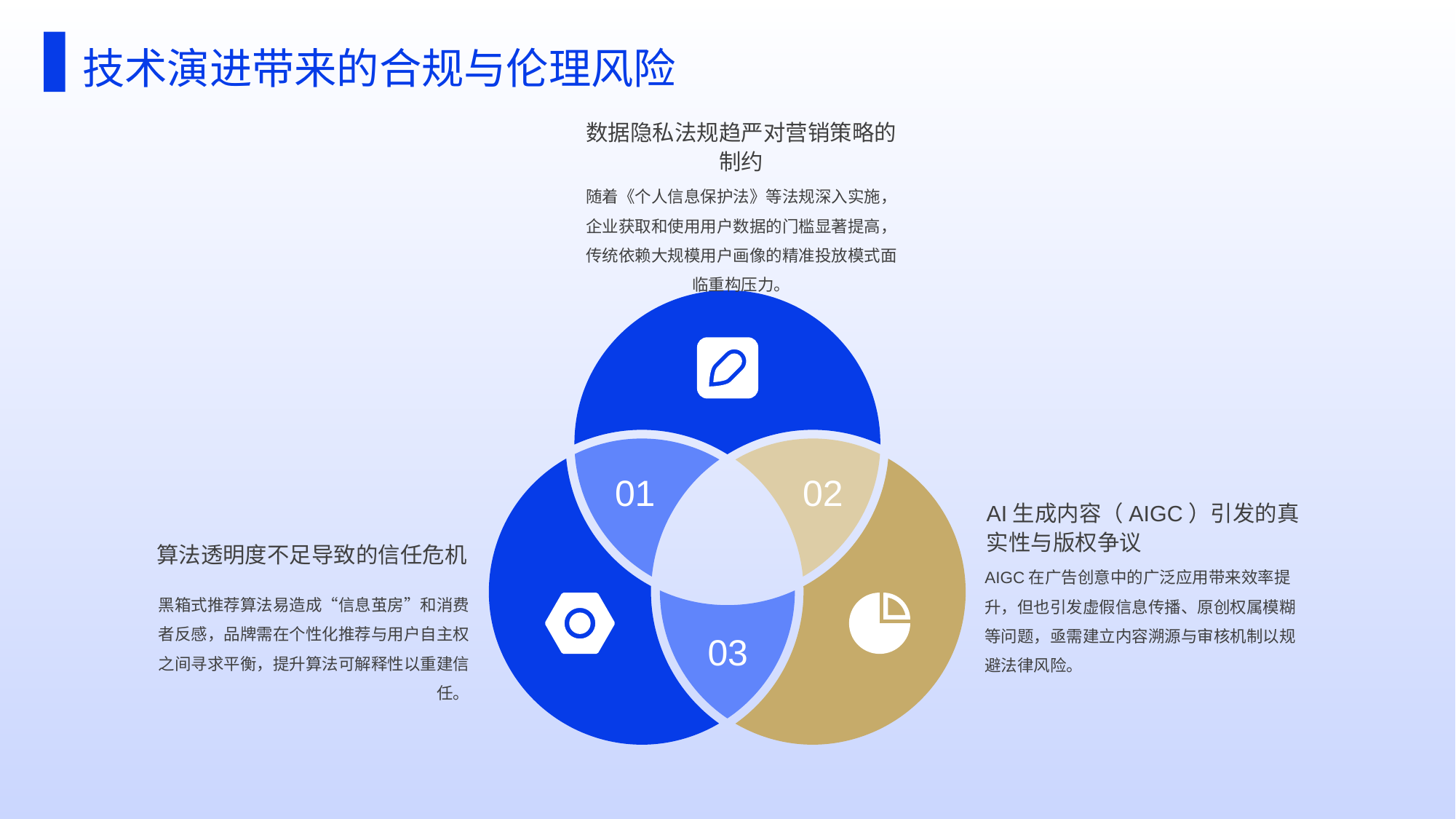

技术演进带来的合规与伦理风险
数据隐私法规趋严对营销策略的制约
随着《个人信息保护法》等法规深入实施，企业获取和使用用户数据的门槛显著提高，传统依赖大规模用户画像的精准投放模式面临重构压力。

01
02
AI生成内容（AIGC）引发的真实性与版权争议
算法透明度不足导致的信任危机
AIGC在广告创意中的广泛应用带来效率提升，但也引发虚假信息传播、原创权属模糊等问题，亟需建立内容溯源与审核机制以规避法律风险。
黑箱式推荐算法易造成“信息茧房”和消费者反感，品牌需在个性化推荐与用户自主权之间寻求平衡，提升算法可解释性以重建信任。

03